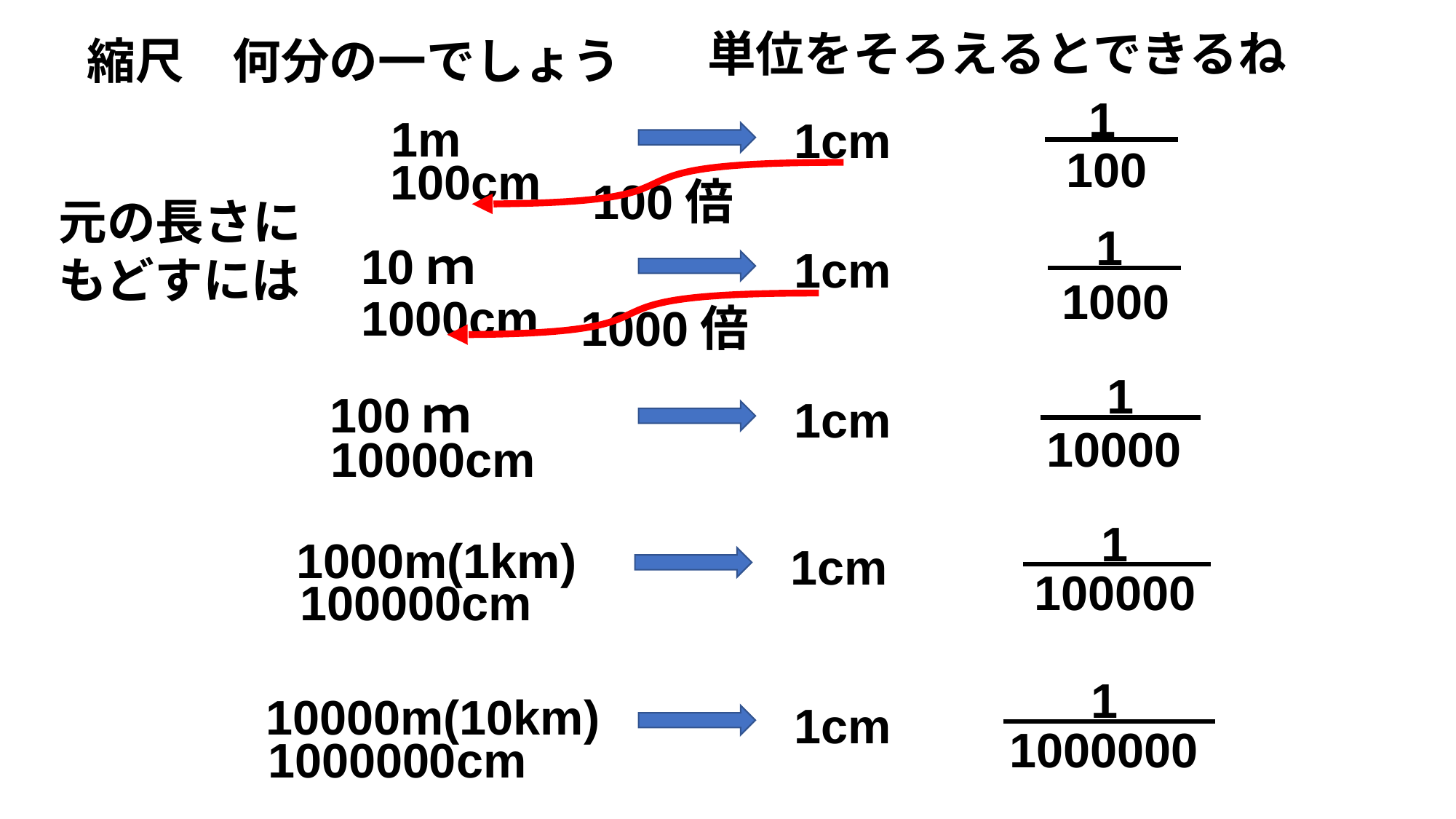

単位をそろえるとできるね
縮尺　何分の一でしょう
1
100
1m
1cm

100cm
100倍
元の長さに
もどすには
1
1000
10ｍ
1cm

1000cm
1000倍
1
10000
100ｍ
1cm

10000cm
1
100000
1000m(1km)
1cm

100000cm
1
1000000
10000m(10km)
1cm

1000000cm